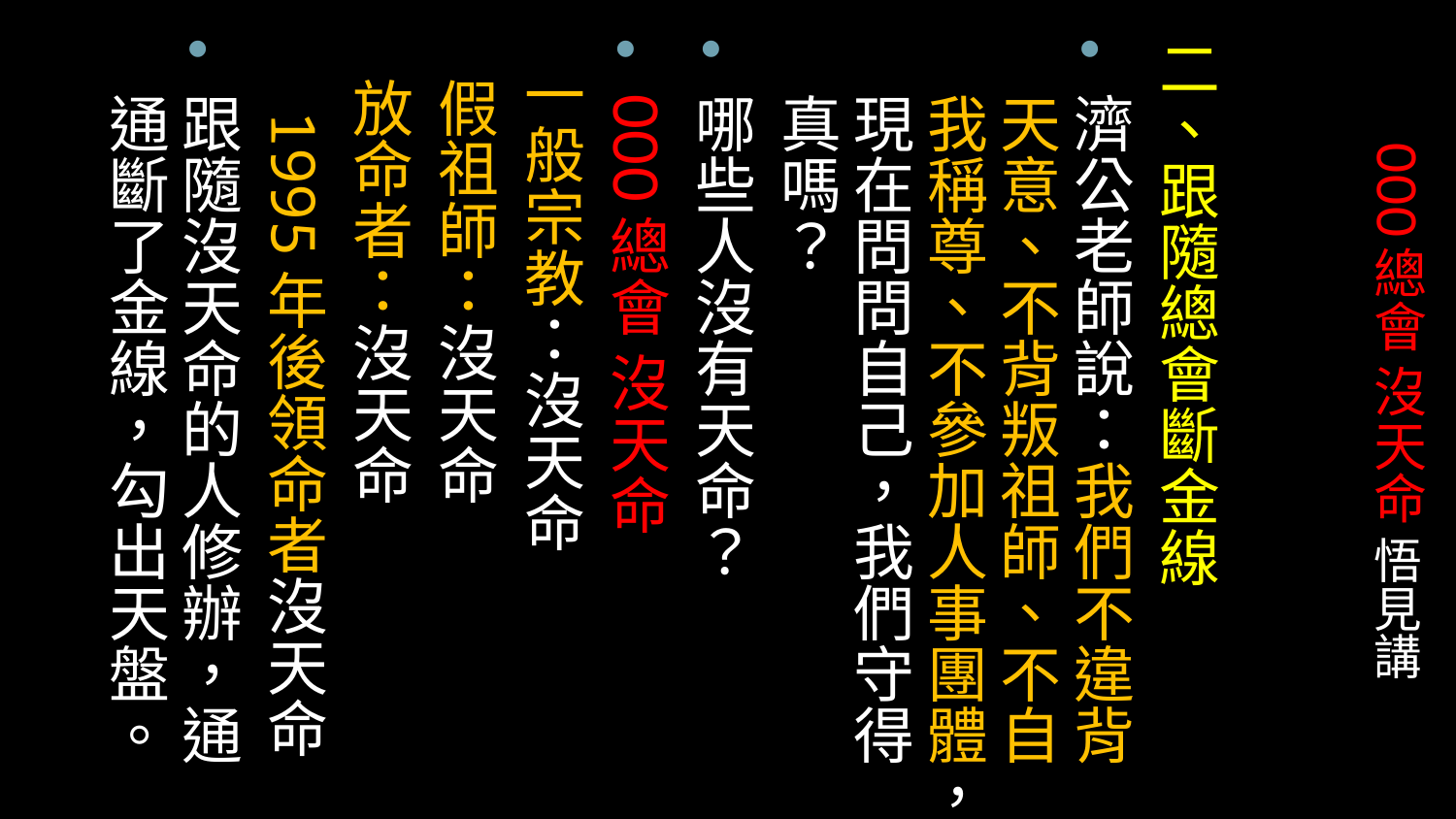

二、跟隨總會斷金線
濟公老師說：我們不違背天意、不背叛祖師、不自我稱尊、不參加人事團體，現在問問自己，我們守得真嗎？
哪些人沒有天命？
OOO總會 沒天命
 一般宗教：沒天命
  假祖師：沒天命
  放命者：沒天命
  1995年後領命者沒天命
跟隨沒天命的人修辦，通通斷了金線，勾出天盤。

# OOO總會 沒天命 悟見講